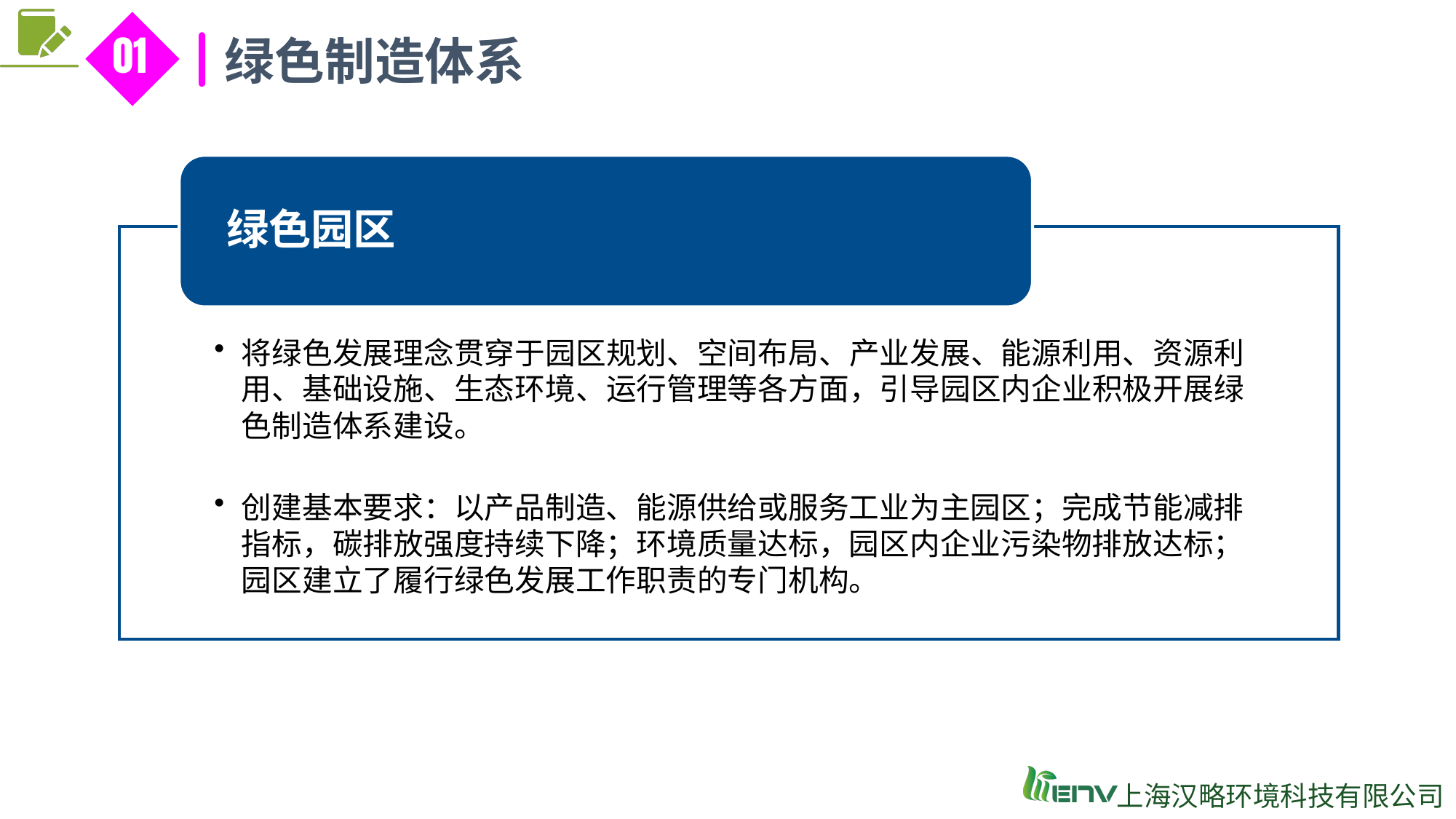

绿色制造体系

01
将绿色发展理念贯穿于园区规划、空间布局、产业发展、能源利用、资源利用、基础设施、生态环境、运行管理等各方面，引导园区内企业积极开展绿色制造体系建设。

创建基本要求：以产品制造、能源供给或服务工业为主园区；完成节能减排指标，碳排放强度持续下降；环境质量达标，园区内企业污染物排放达标；园区建立了履行绿色发展工作职责的专门机构。
绿色园区